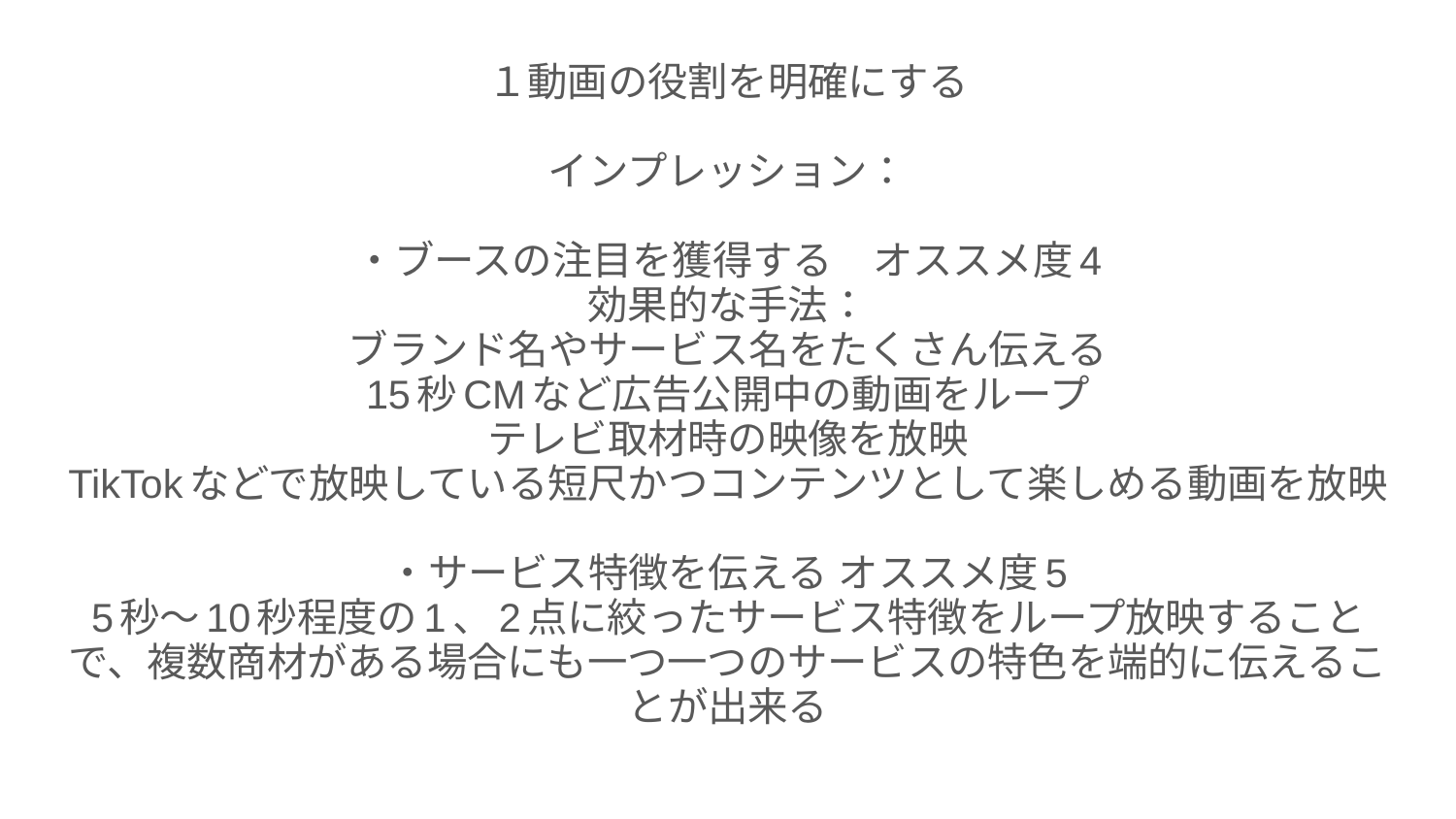

１動画の役割を明確にする

インプレッション：

・ブースの注目を獲得する　オススメ度4
効果的な手法：
ブランド名やサービス名をたくさん伝える
15秒CMなど広告公開中の動画をループ
テレビ取材時の映像を放映
TikTokなどで放映している短尺かつコンテンツとして楽しめる動画を放映

・サービス特徴を伝える オススメ度5
5秒〜10秒程度の1、2点に絞ったサービス特徴をループ放映することで、複数商材がある場合にも一つ一つのサービスの特色を端的に伝えることが出来る